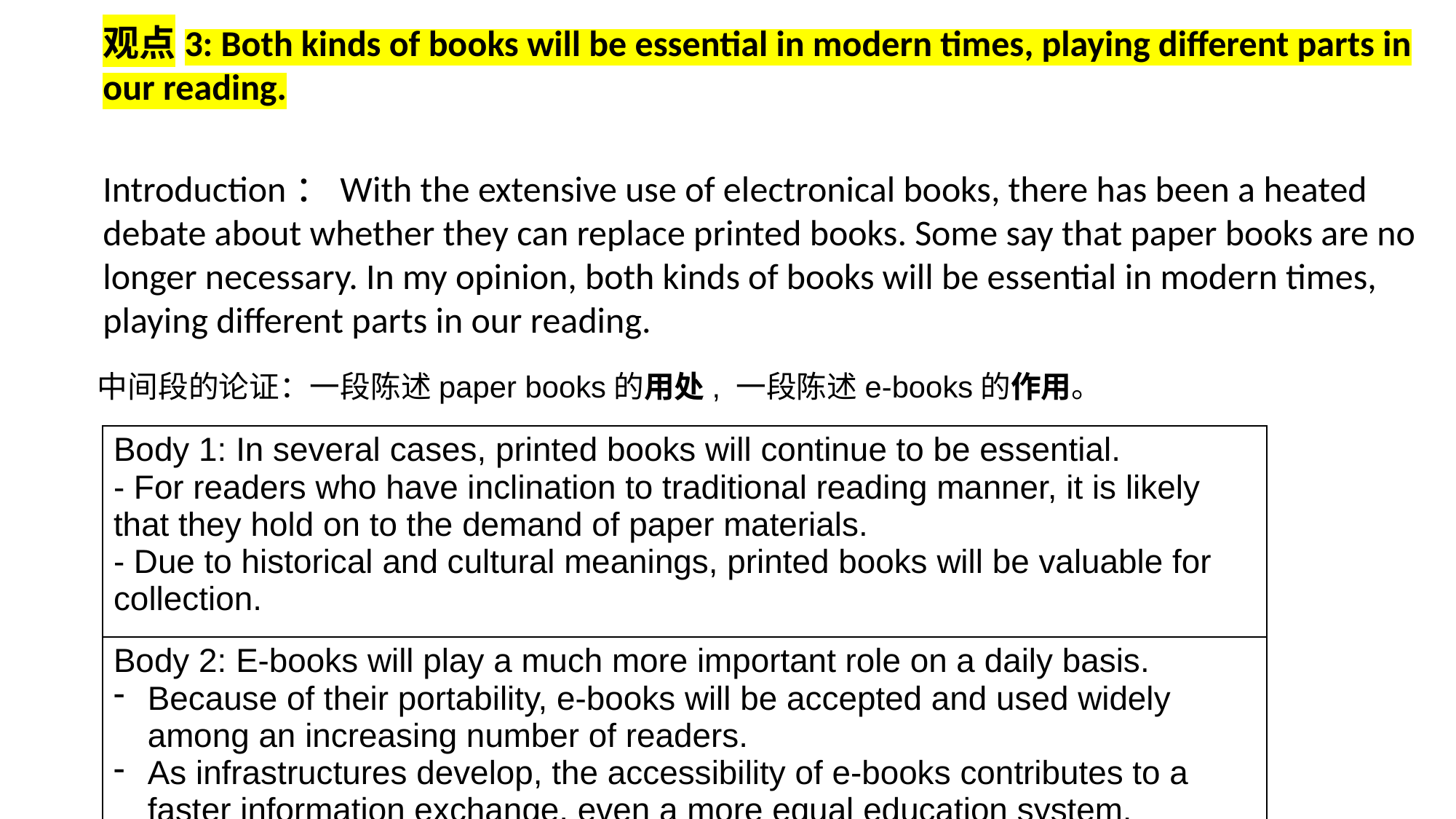

观点3: Both kinds of books will be essential in modern times, playing different parts in our reading.

Introduction：With the extensive use of electronical books, there has been a heated debate about whether they can replace printed books. Some say that paper books are no longer necessary. In my opinion, both kinds of books will be essential in modern times, playing different parts in our reading.

中间段的论证：一段陈述paper books的用处, 一段陈述e-books的作用。
| Body 1: In several cases, printed books will continue to be essential. - For readers who have inclination to traditional reading manner, it is likely that they hold on to the demand of paper materials. - Due to historical and cultural meanings, printed books will be valuable for collection. |
| --- |
| Body 2: E-books will play a much more important role on a daily basis. Because of their portability, e-books will be accepted and used widely among an increasing number of readers. As infrastructures develop, the accessibility of e-books contributes to a faster information exchange, even a more equal education system. |